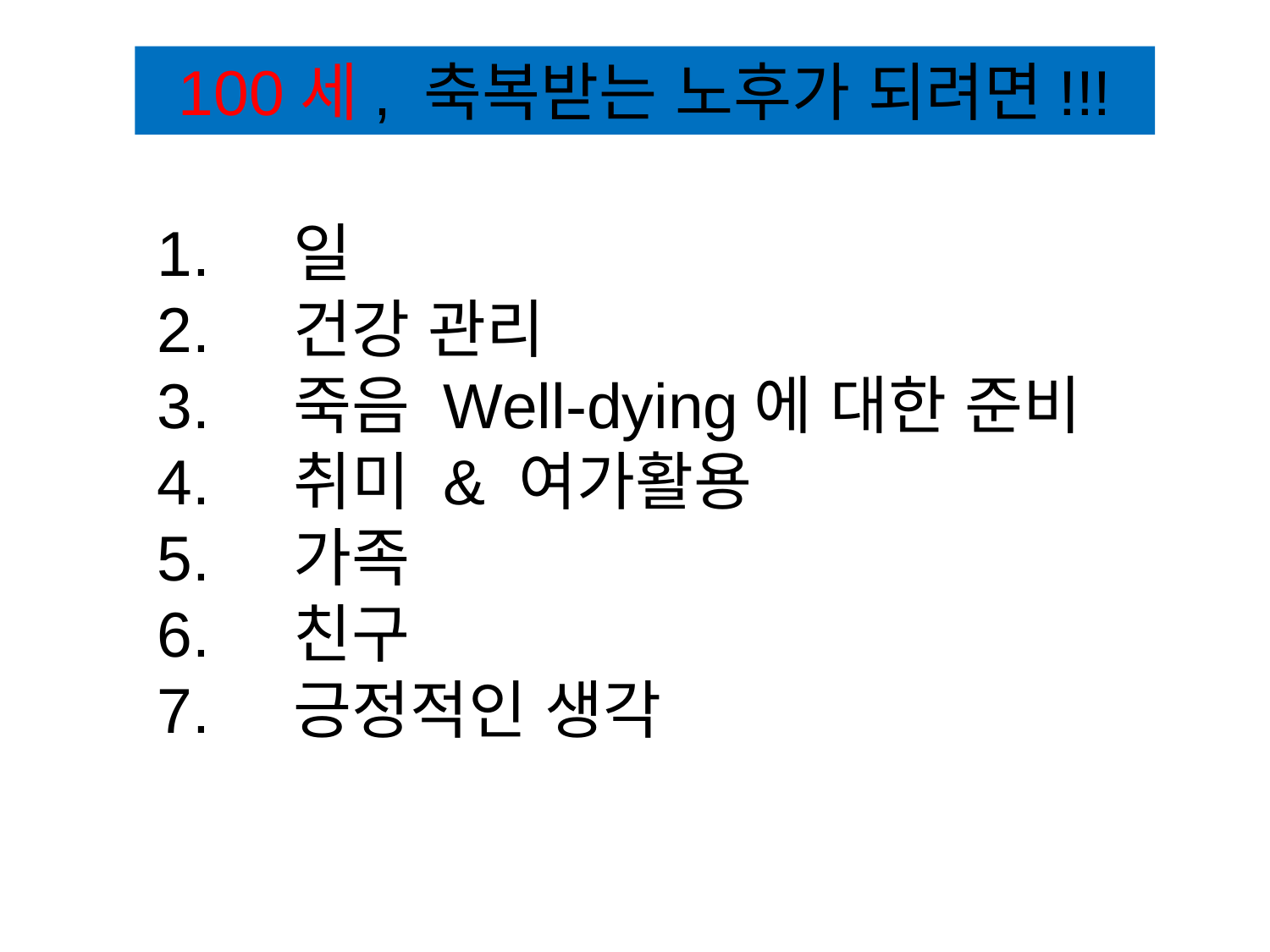

100세, 축복받는 노후가 되려면!!!
 일
 건강 관리
 죽음 Well-dying에 대한 준비
 취미 & 여가활용
 가족
 친구
 긍정적인 생각